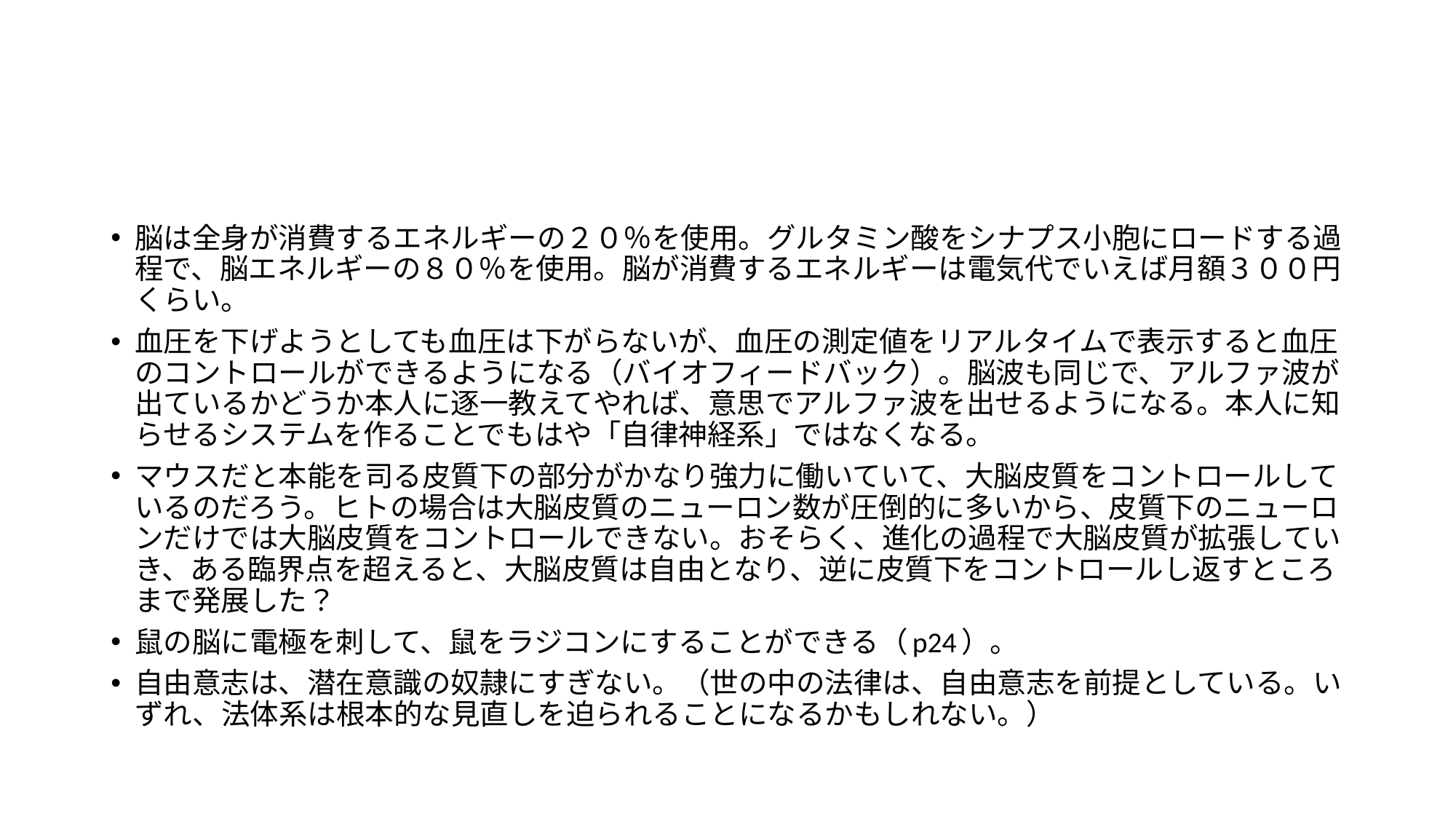

#
脳は全身が消費するエネルギーの２０％を使用。グルタミン酸をシナプス小胞にロードする過程で、脳エネルギーの８０％を使用。脳が消費するエネルギーは電気代でいえば月額３００円くらい。
血圧を下げようとしても血圧は下がらないが、血圧の測定値をリアルタイムで表示すると血圧のコントロールができるようになる（バイオフィードバック）。脳波も同じで、アルファ波が出ているかどうか本人に逐一教えてやれば、意思でアルファ波を出せるようになる。本人に知らせるシステムを作ることでもはや「自律神経系」ではなくなる。
マウスだと本能を司る皮質下の部分がかなり強力に働いていて、大脳皮質をコントロールしているのだろう。ヒトの場合は大脳皮質のニューロン数が圧倒的に多いから、皮質下のニューロンだけでは大脳皮質をコントロールできない。おそらく、進化の過程で大脳皮質が拡張していき、ある臨界点を超えると、大脳皮質は自由となり、逆に皮質下をコントロールし返すところまで発展した？
鼠の脳に電極を刺して、鼠をラジコンにすることができる（p24）。
自由意志は、潜在意識の奴隷にすぎない。（世の中の法律は、自由意志を前提としている。いずれ、法体系は根本的な見直しを迫られることになるかもしれない。）